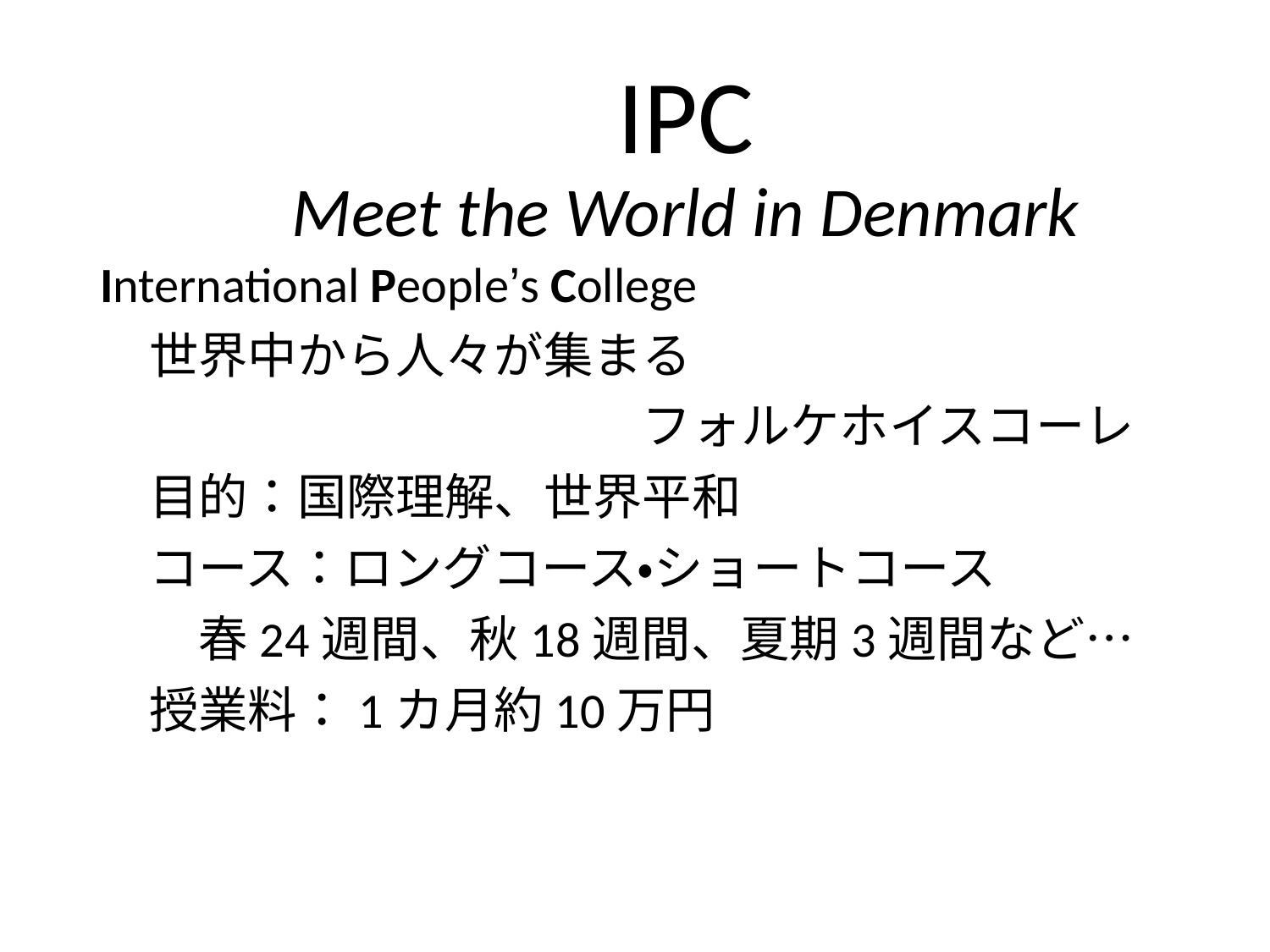

# IPC Meet the World in Denmark
International People’s College
　世界中から人々が集まる
　　　　　　　　　　　フォルケホイスコーレ
　目的：国際理解、世界平和
　コース：ロングコース・ショートコース
　　春24週間、秋18週間、夏期3週間など…
　授業料：1カ月約10万円